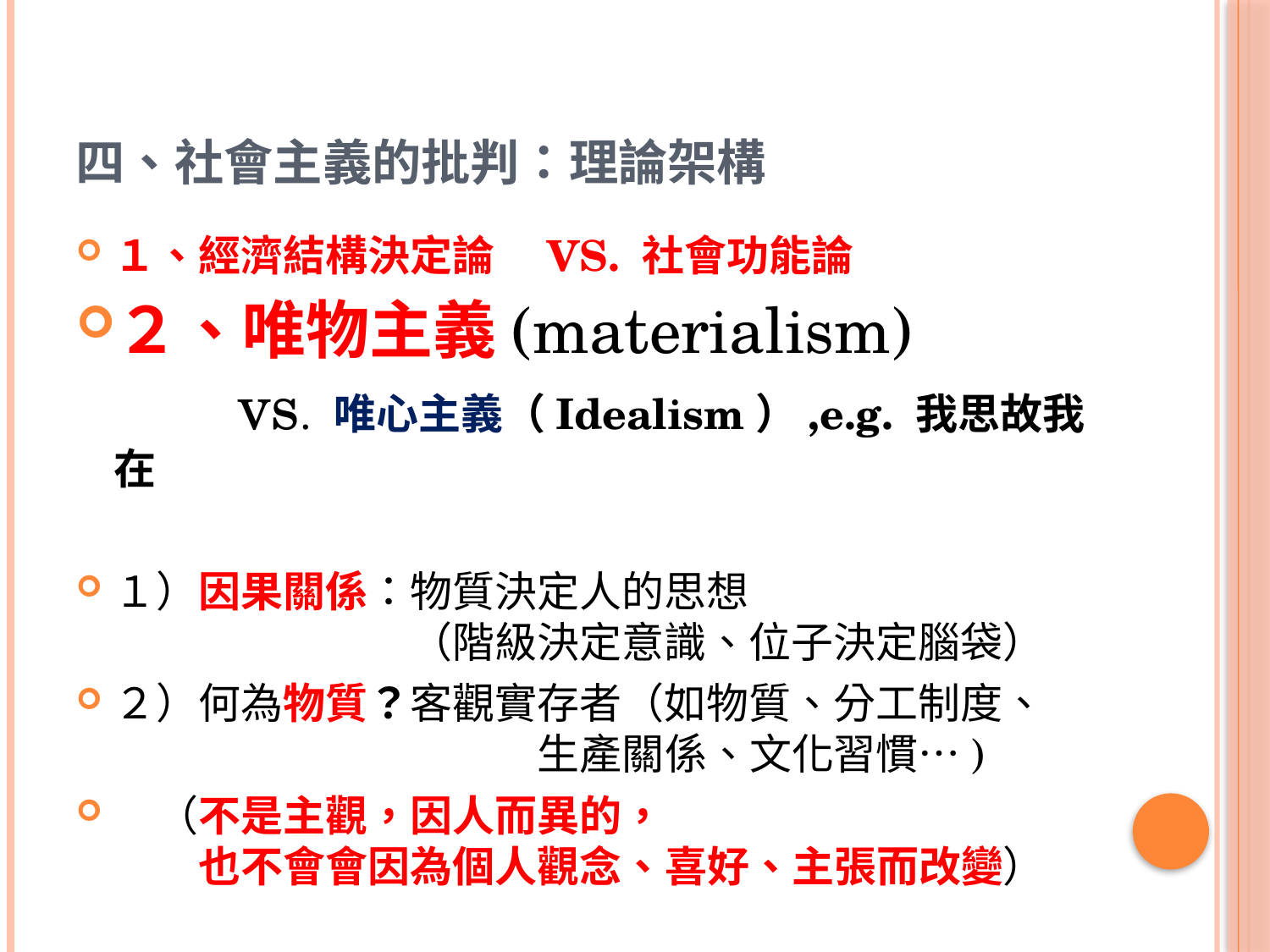

# 四、社會主義的批判：理論架構
１、經濟結構決定論　VS. 社會功能論
２、唯物主義(materialism)
       vs. 唯心主義（Idealism）,e.g. 我思故我在

１）因果關係：物質決定人的思想
　　　　　　　（階級決定意識、位子決定腦袋）
２）何為物質？客觀實存者（如物質、分工制度、
　　　　　　　　　　生產關係、文化習慣…)
　（不是主觀，因人而異的，　
　　也不會會因為個人觀念、喜好、主張而改變）